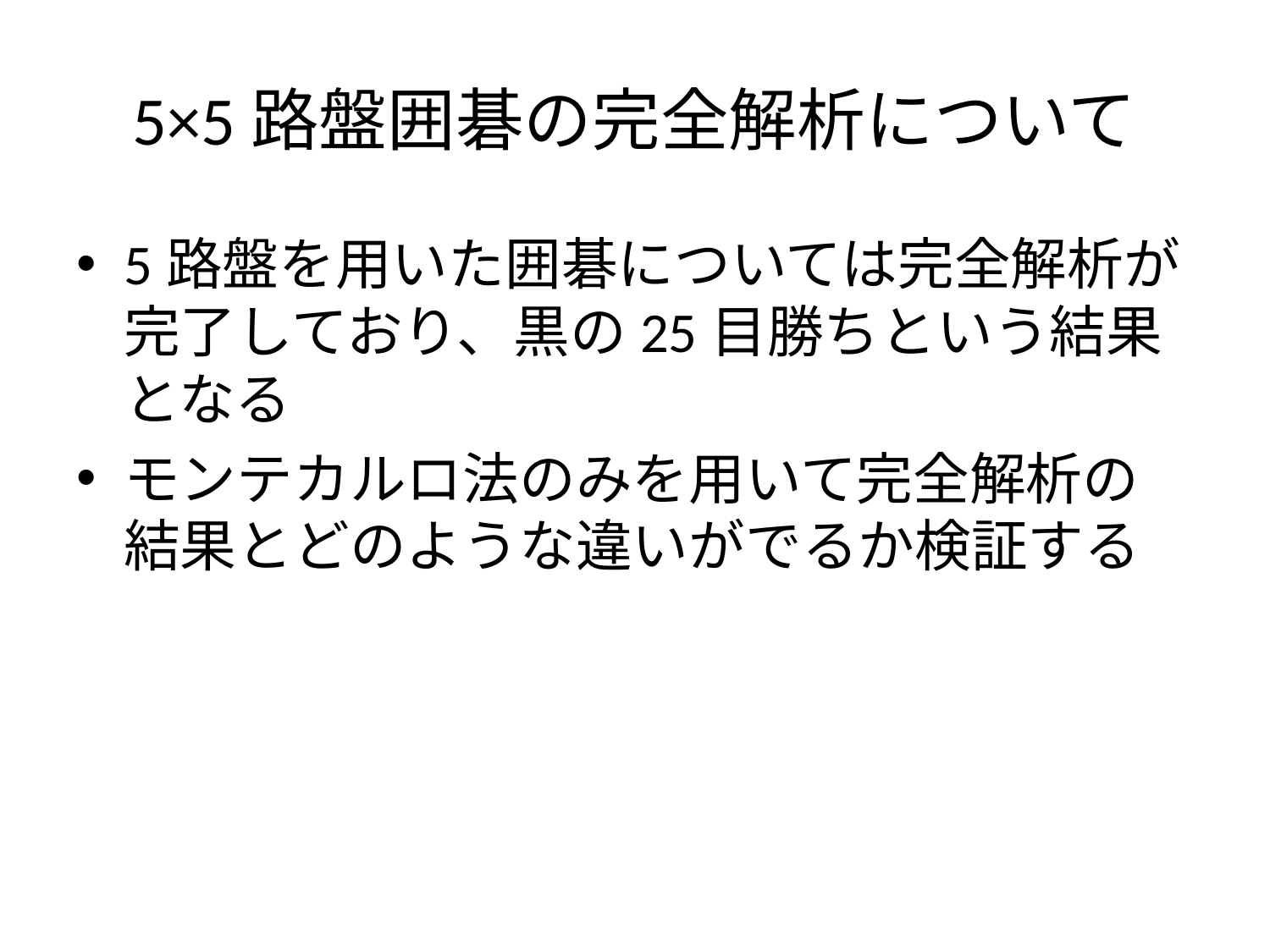

# 5×5路盤囲碁の完全解析について
5路盤を用いた囲碁については完全解析が完了しており、黒の25目勝ちという結果となる
モンテカルロ法のみを用いて完全解析の結果とどのような違いがでるか検証する